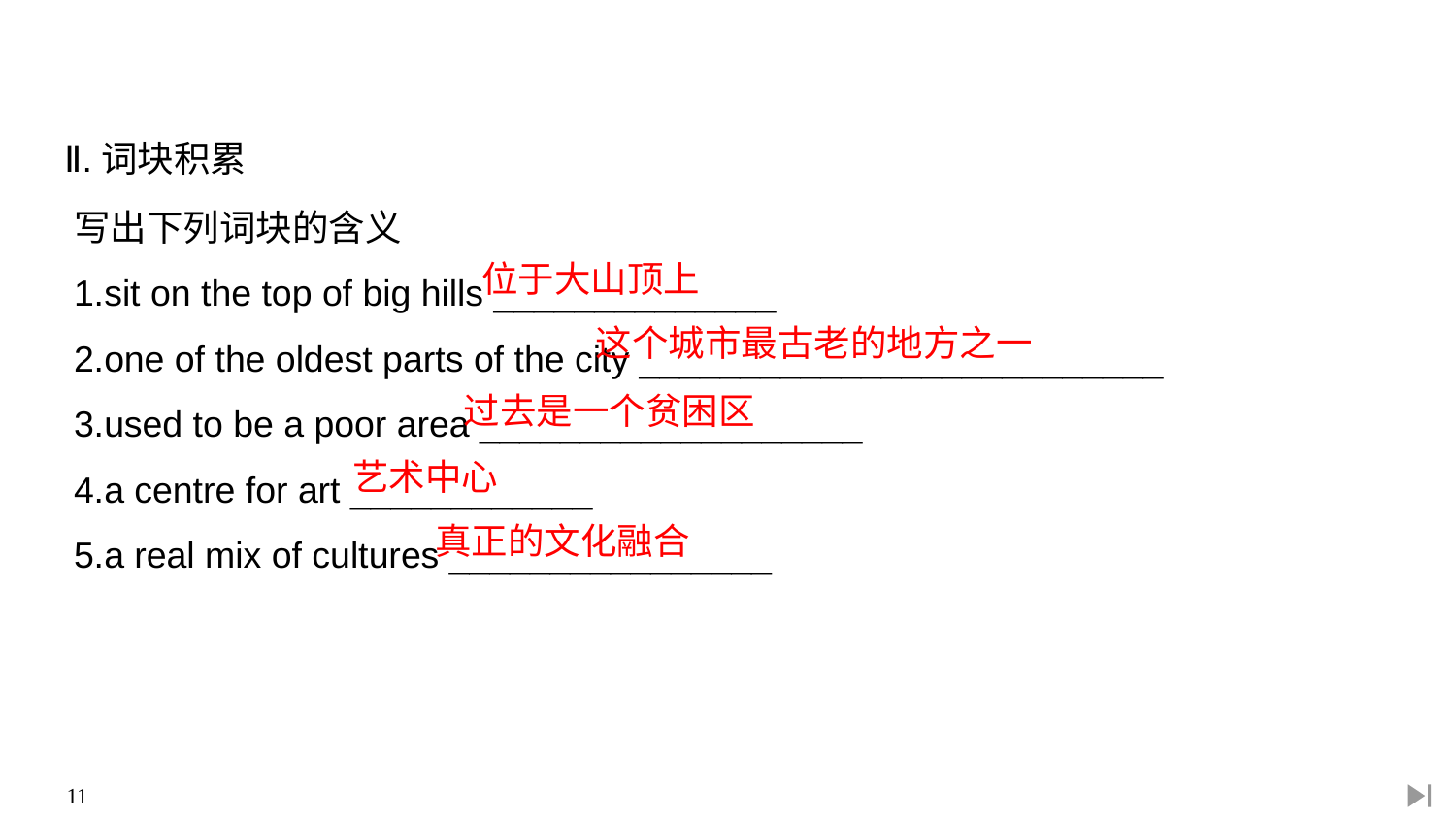

Ⅱ.词块积累
写出下列词块的含义
1.sit on the top of big hills ______________
2.one of the oldest parts of the city __________________________
3.used to be a poor area ___________________
4.a centre for art ____________
5.a real mix of cultures ________________
位于大山顶上
这个城市最古老的地方之一
过去是一个贫困区
艺术中心
真正的文化融合